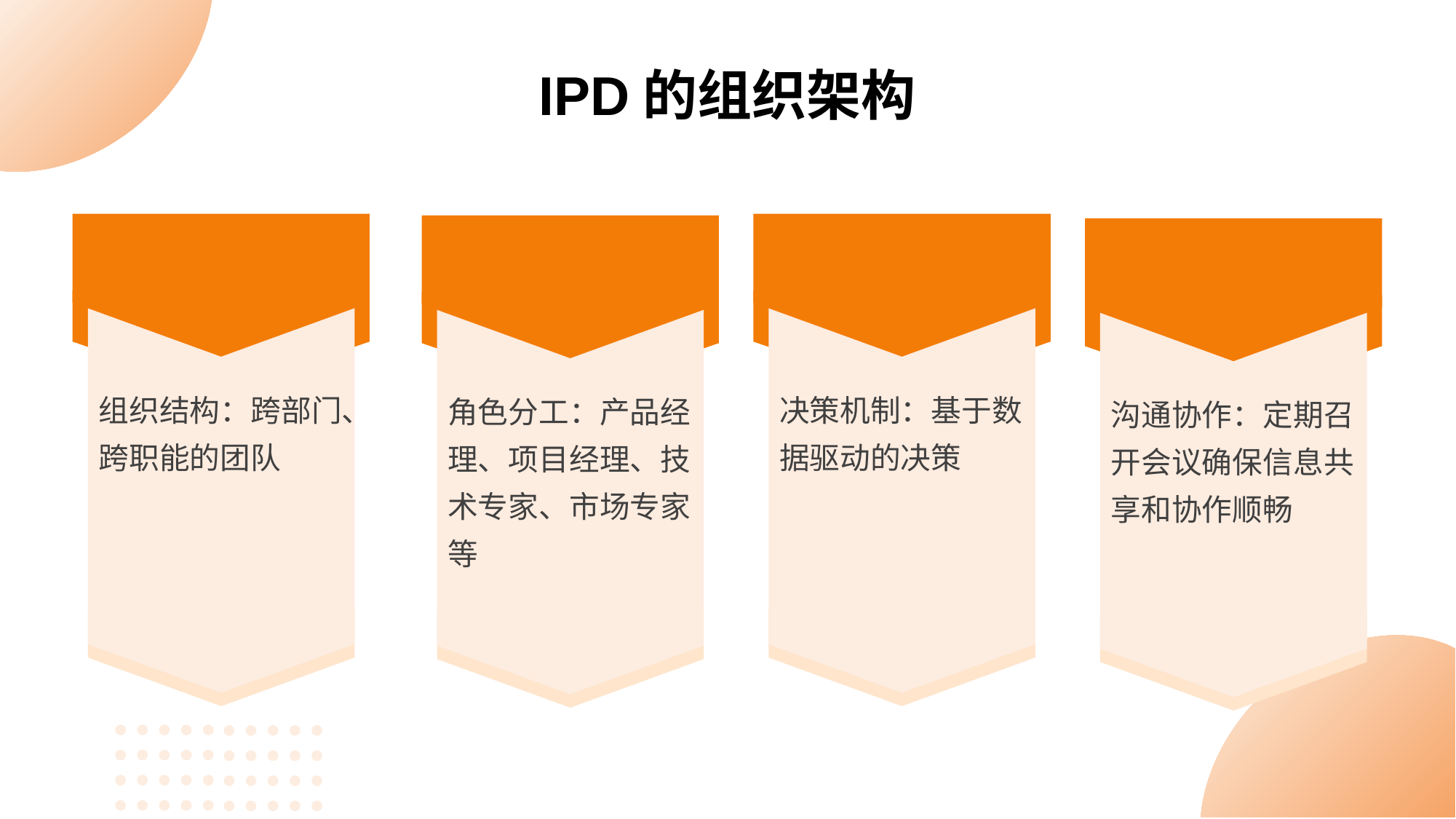

IPD的组织架构

组织结构：跨部门、跨职能的团队
决策机制：基于数据驱动的决策
角色分工：产品经理、项目经理、技术专家、市场专家等
沟通协作：定期召开会议确保信息共享和协作顺畅